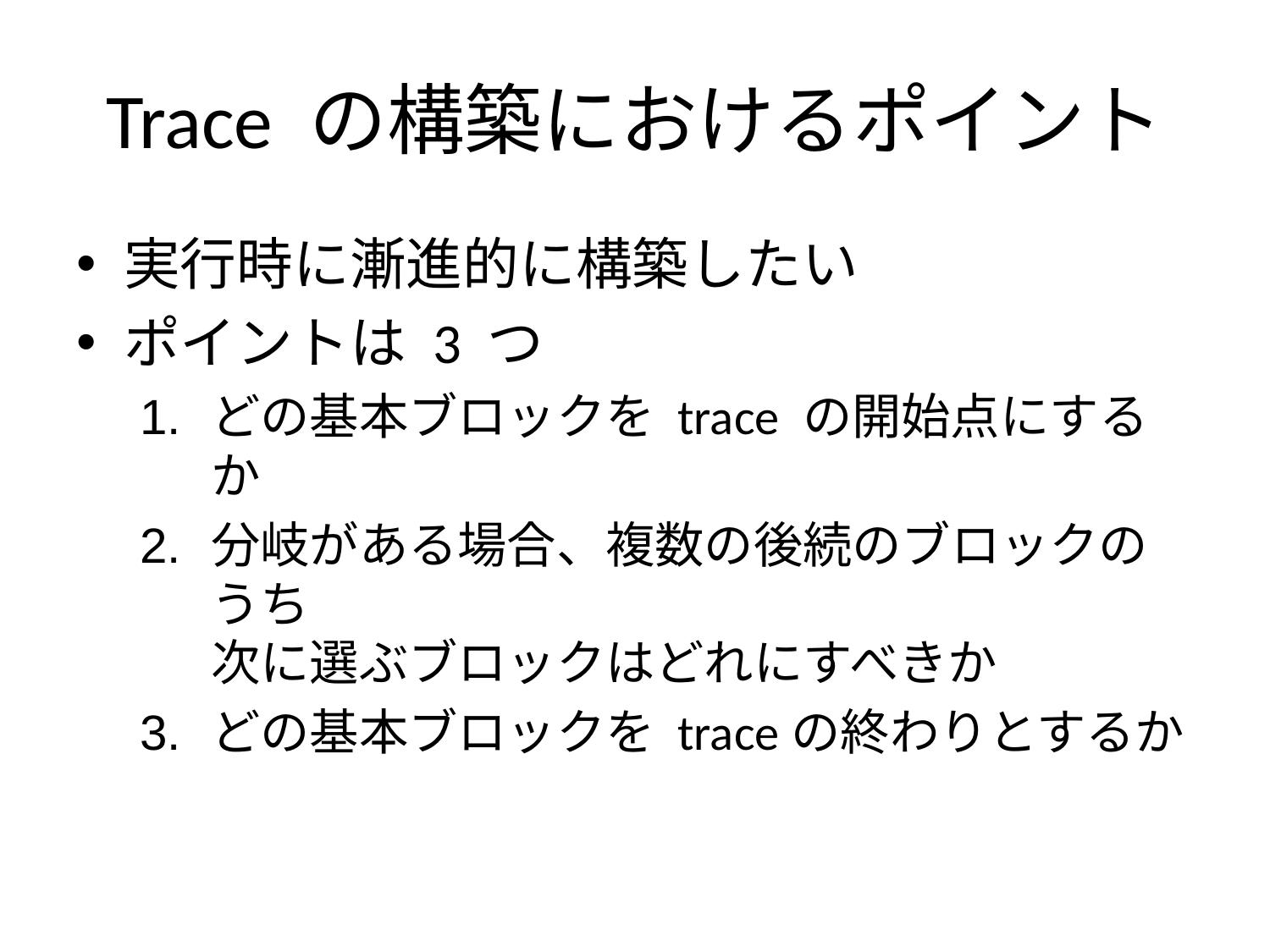

# Trace の構築におけるポイント
実行時に漸進的に構築したい
ポイントは 3 つ
どの基本ブロックを trace の開始点にするか
分岐がある場合、複数の後続のブロックのうち
次に選ぶブロックはどれにすべきか
どの基本ブロックを traceの終わりとするか